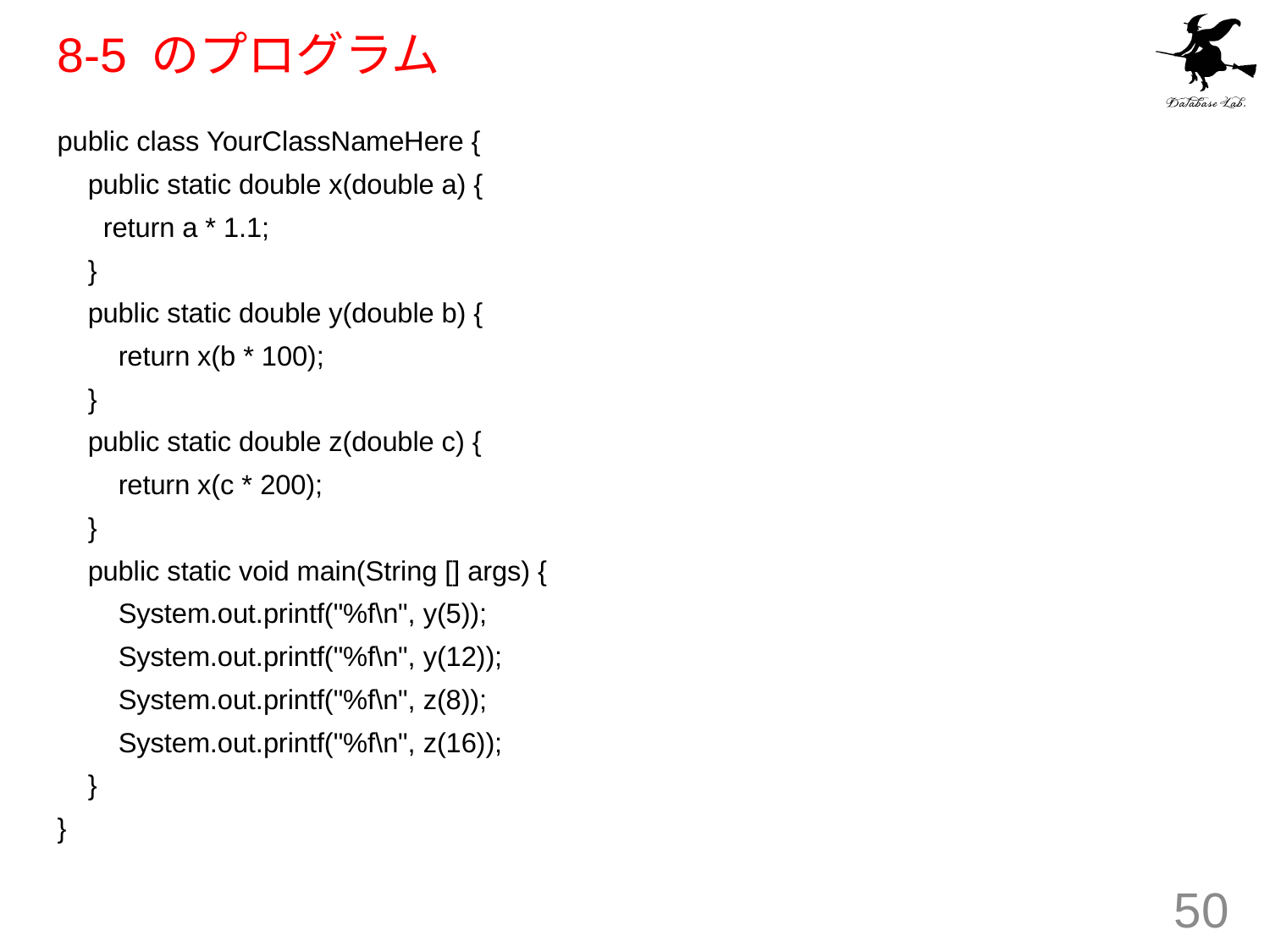

# 8-5 のプログラム
public class YourClassNameHere {
    public static double x(double a) {
      return a * 1.1;
    }
    public static double y(double b) {
        return x(b * 100);
    }
    public static double z(double c) {
        return x(c * 200);
    }
    public static void main(String [] args) {
        System.out.printf("%f\n", y(5));
        System.out.printf("%f\n", y(12));
        System.out.printf("%f\n", z(8));
        System.out.printf("%f\n", z(16));
    }
}

50